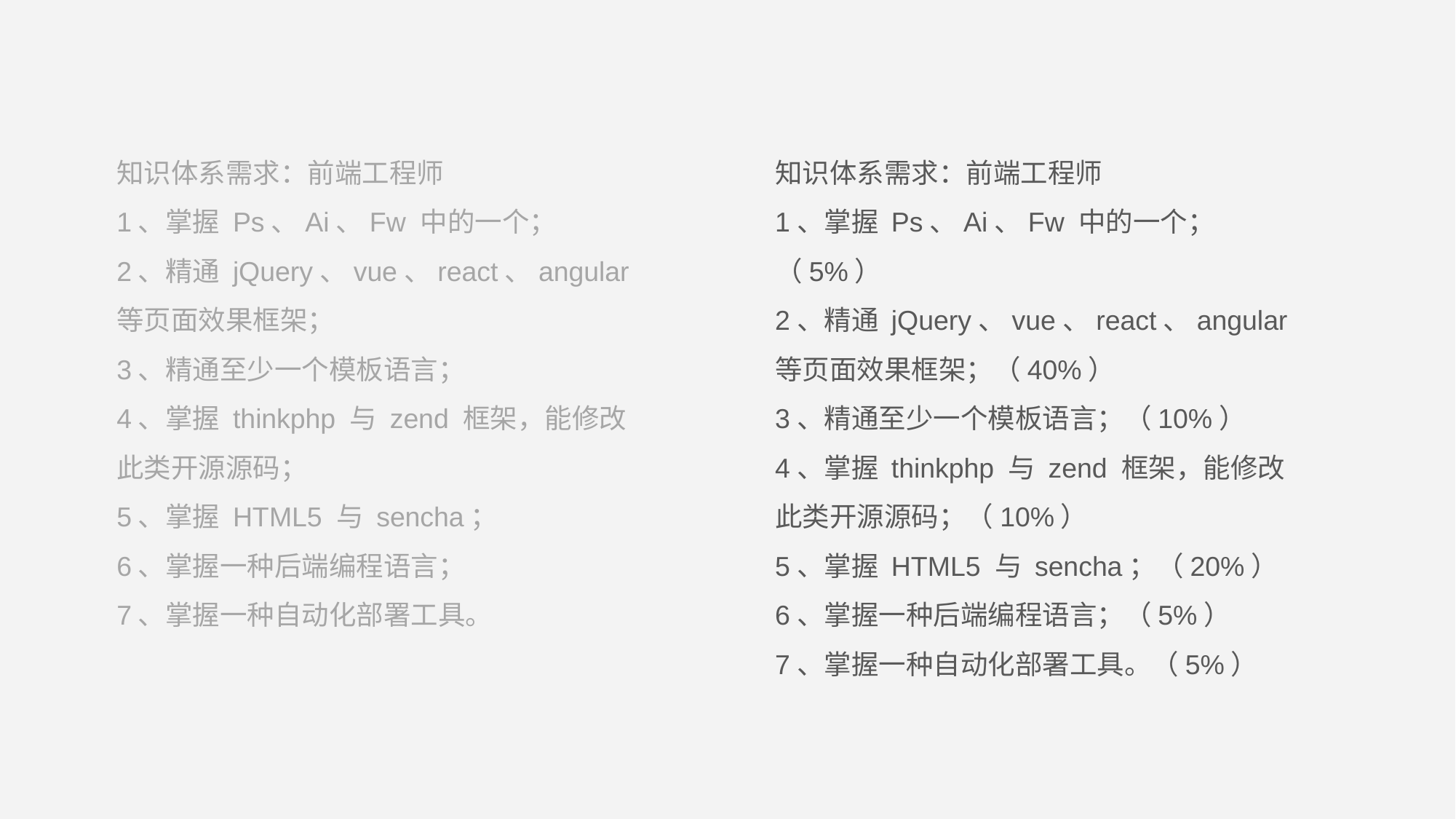

知识体系需求：前端工程师
1、掌握 Ps、Ai、Fw 中的一个；
2、精通 jQuery、vue、react、angular等页面效果框架；
3、精通至少一个模板语言；
4、掌握 thinkphp 与 zend 框架，能修改此类开源源码；
5、掌握 HTML5 与 sencha；
6、掌握一种后端编程语言；
7、掌握一种自动化部署工具。
知识体系需求：前端工程师
1、掌握 Ps、Ai、Fw 中的一个； （5%）
2、精通 jQuery、vue、react、angular等页面效果框架；（40%）
3、精通至少一个模板语言；（10%）
4、掌握 thinkphp 与 zend 框架，能修改此类开源源码；（10%）
5、掌握 HTML5 与 sencha；（20%）
6、掌握一种后端编程语言；（5%）
7、掌握一种自动化部署工具。（5%）